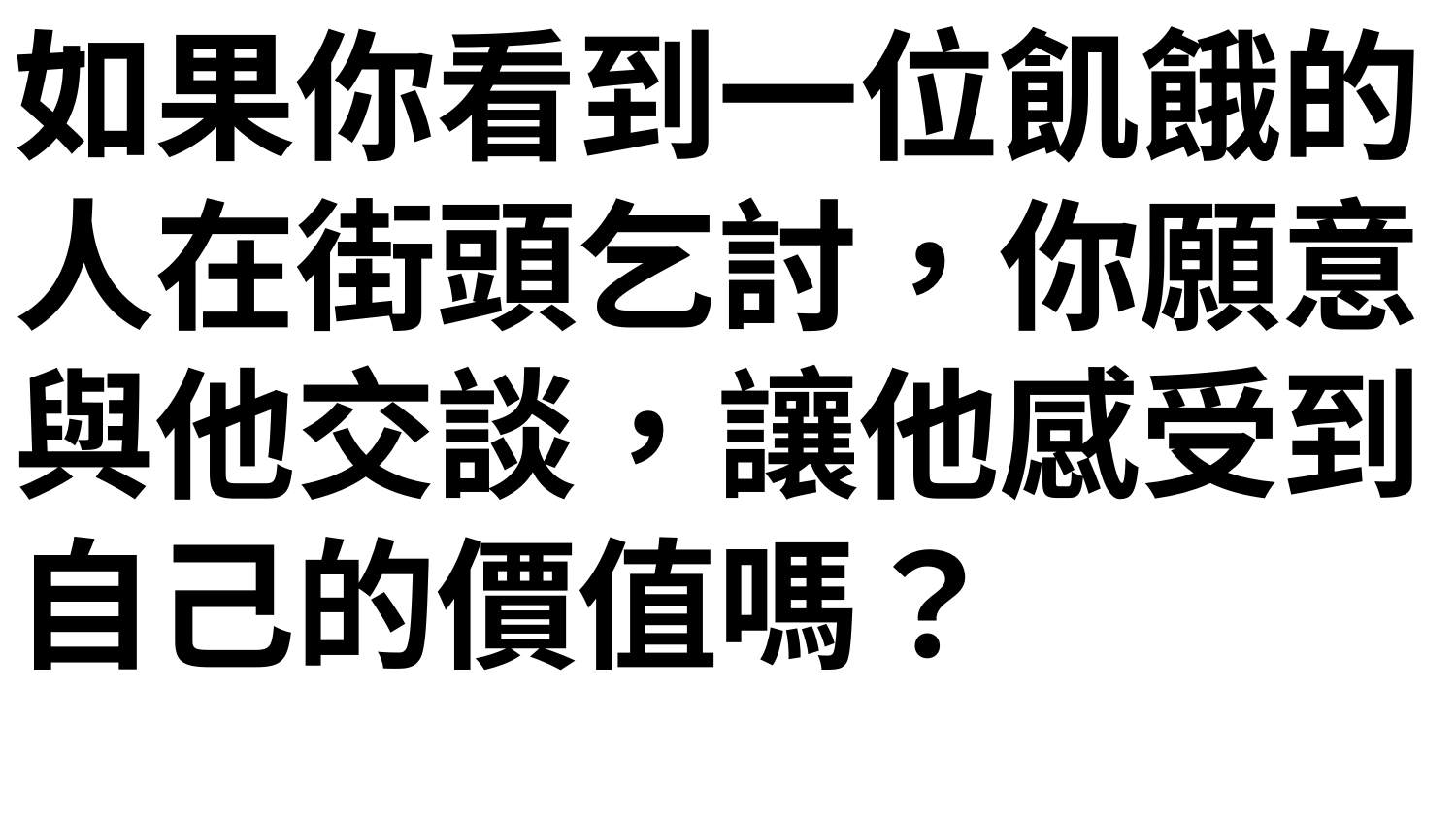

如果你看到一位飢餓的人在街頭乞討，你願意與他交談，讓他感受到自己的價值嗎？